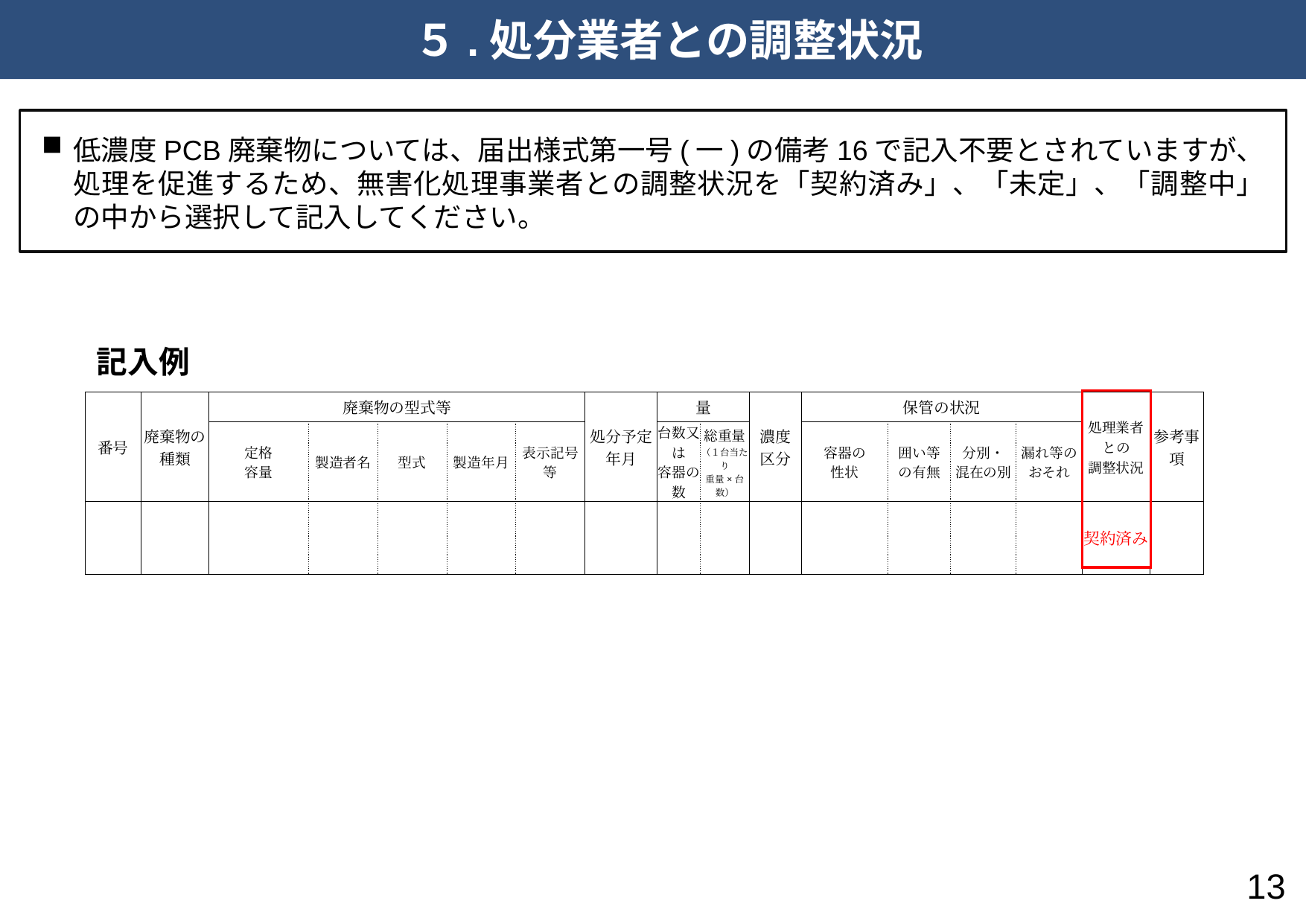

# ５.処分業者との調整状況
低濃度PCB廃棄物については、届出様式第一号(一)の備考16で記入不要とされていますが、処理を促進するため、無害化処理事業者との調整状況を「契約済み」、「未定」、「調整中」の中から選択して記入してください。
記入例

| 番号 | 廃棄物の種類 | 廃棄物の型式等 |  |  |  |  |  | 処分予定 年月 | 量 |  |  |  | 濃度 区分 | 保管の状況 |  |  |  | 処理業者との 調整状況 | 参考事項 |
| --- | --- | --- | --- | --- | --- | --- | --- | --- | --- | --- | --- | --- | --- | --- | --- | --- | --- | --- | --- |
|  |  | 定格 容量 |  | 製造者名 | 型式 | 製造年月 | 表示記号 等 |  | 台数又は 容器の数 |  | 総重量 （１台当たり 重量×台数） |  |  | 容器の 性状 | 囲い等 の有無 | 分別・ 混在の別 | 漏れ等の おそれ |  |  |
|  |  |  |  |  |  |  |  |  |  |  |  |  |  |  |  |  |  | 契約済み |  |